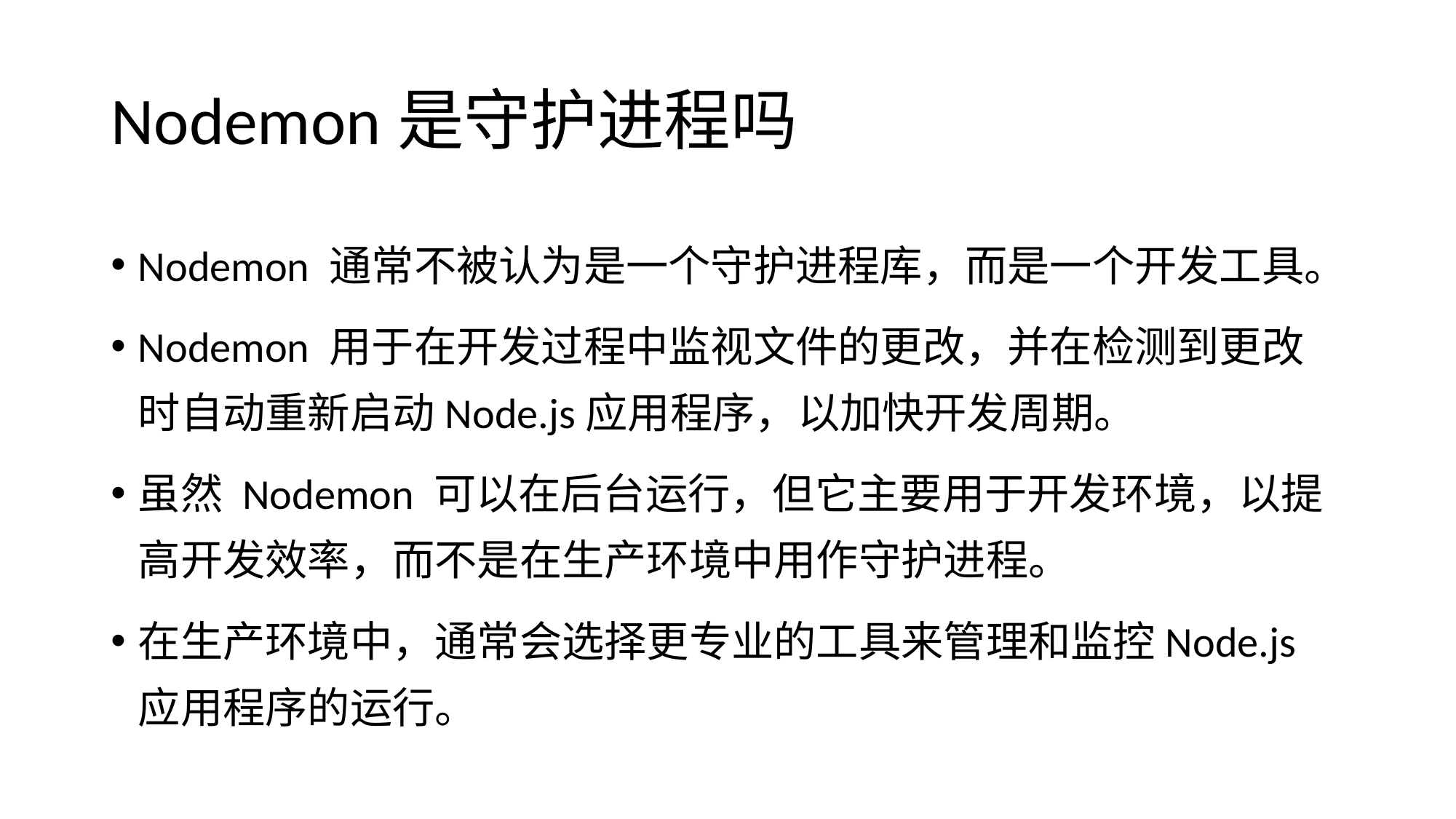

# Nodemon是守护进程吗
Nodemon 通常不被认为是一个守护进程库，而是一个开发工具。
Nodemon 用于在开发过程中监视文件的更改，并在检测到更改时自动重新启动Node.js应用程序，以加快开发周期。
虽然 Nodemon 可以在后台运行，但它主要用于开发环境，以提高开发效率，而不是在生产环境中用作守护进程。
在生产环境中，通常会选择更专业的工具来管理和监控Node.js应用程序的运行。